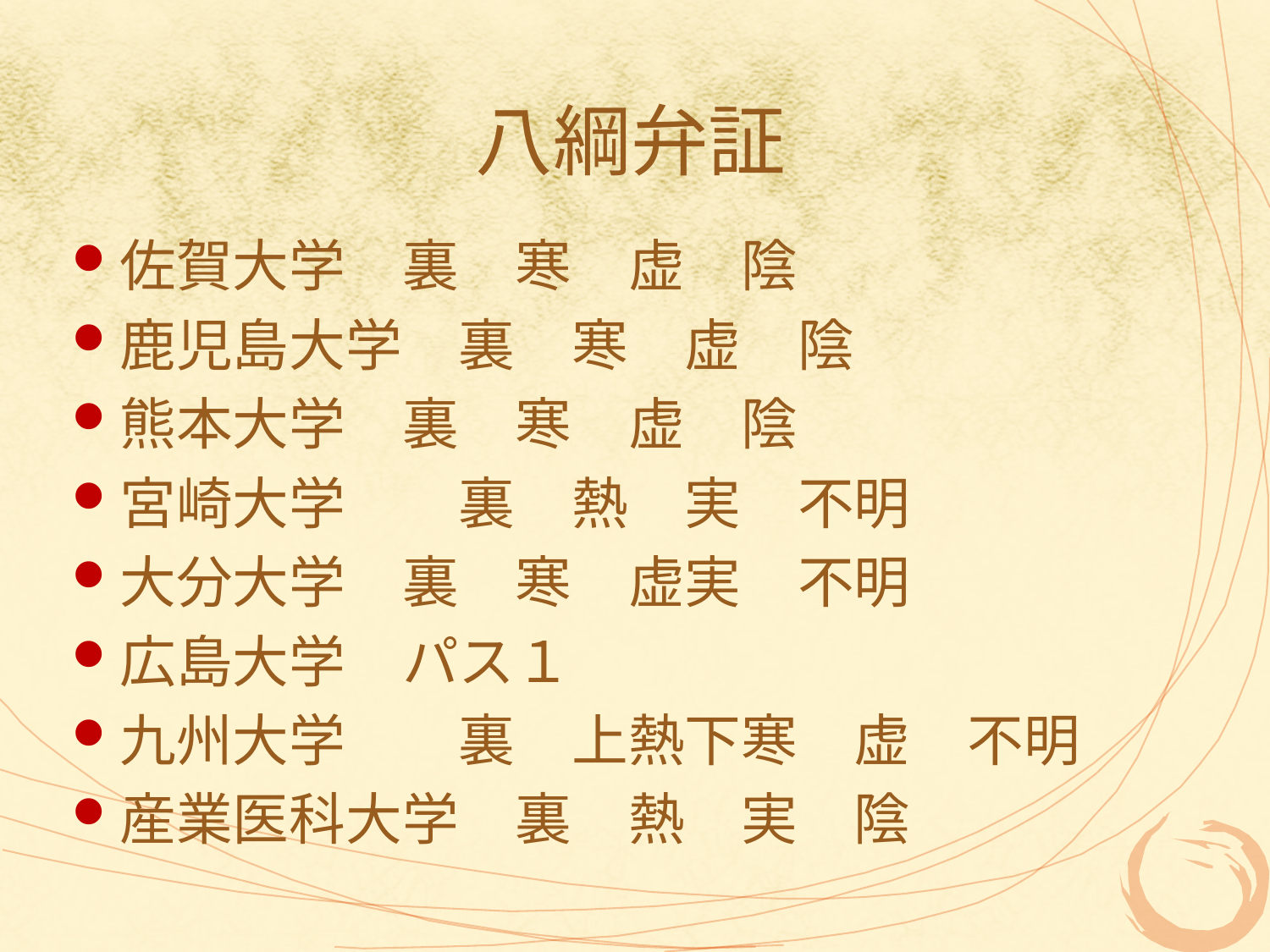

# 八綱弁証
佐賀大学　裏　寒　虚　陰
鹿児島大学　裏　寒　虚　陰
熊本大学　裏　寒　虚　陰
宮崎大学　　裏　熱　実　不明
大分大学　裏　寒　虚実　不明
広島大学　パス１
九州大学　　裏　上熱下寒　虚　不明
産業医科大学　裏　熱　実　陰